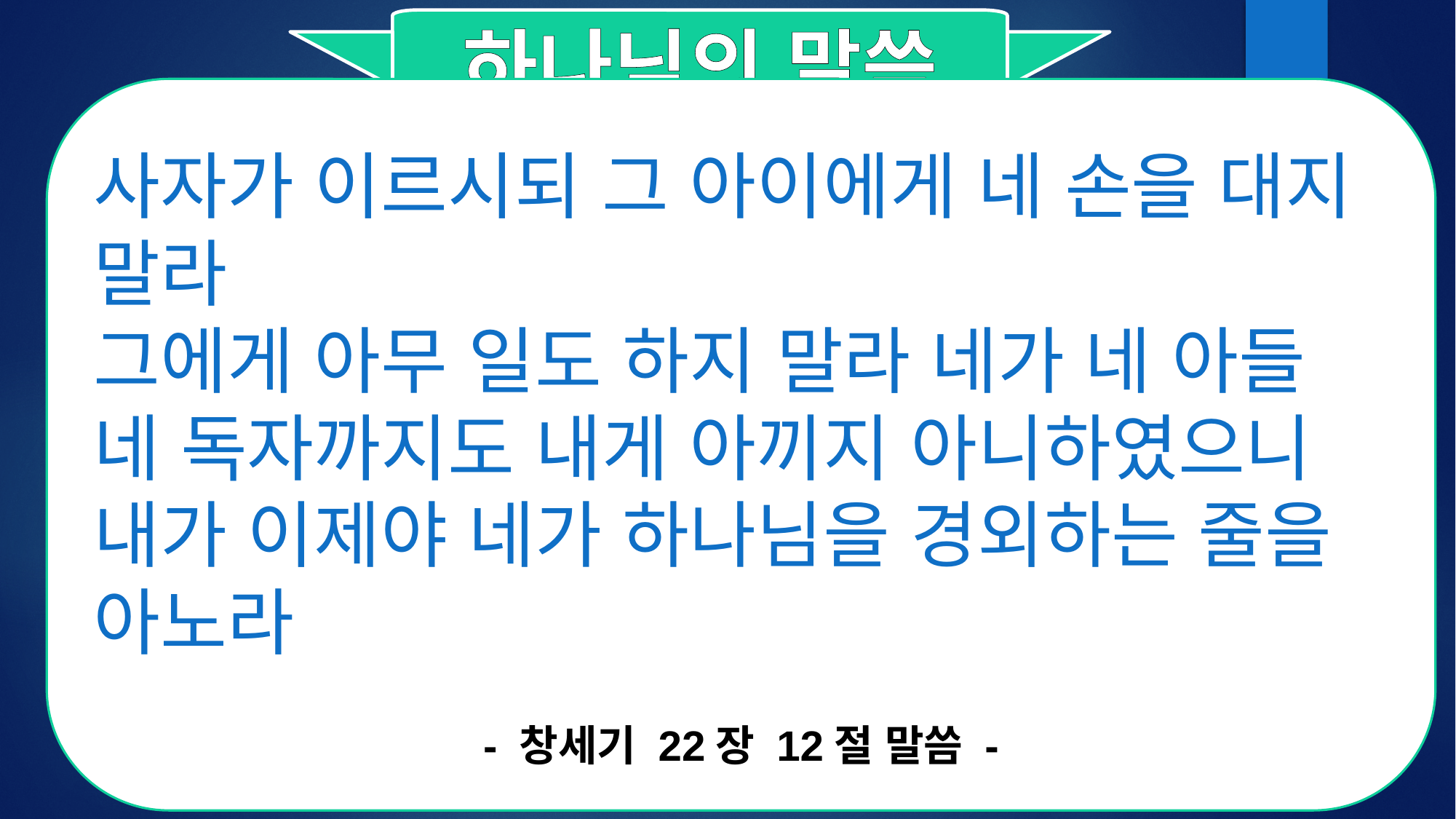

하나님의 말씀

사자가 이르시되 그 아이에게 네 손을 대지 말라
그에게 아무 일도 하지 말라 네가 네 아들
네 독자까지도 내게 아끼지 아니하였으니
내가 이제야 네가 하나님을 경외하는 줄을 아노라

- 창세기 22장 12절 말씀 -